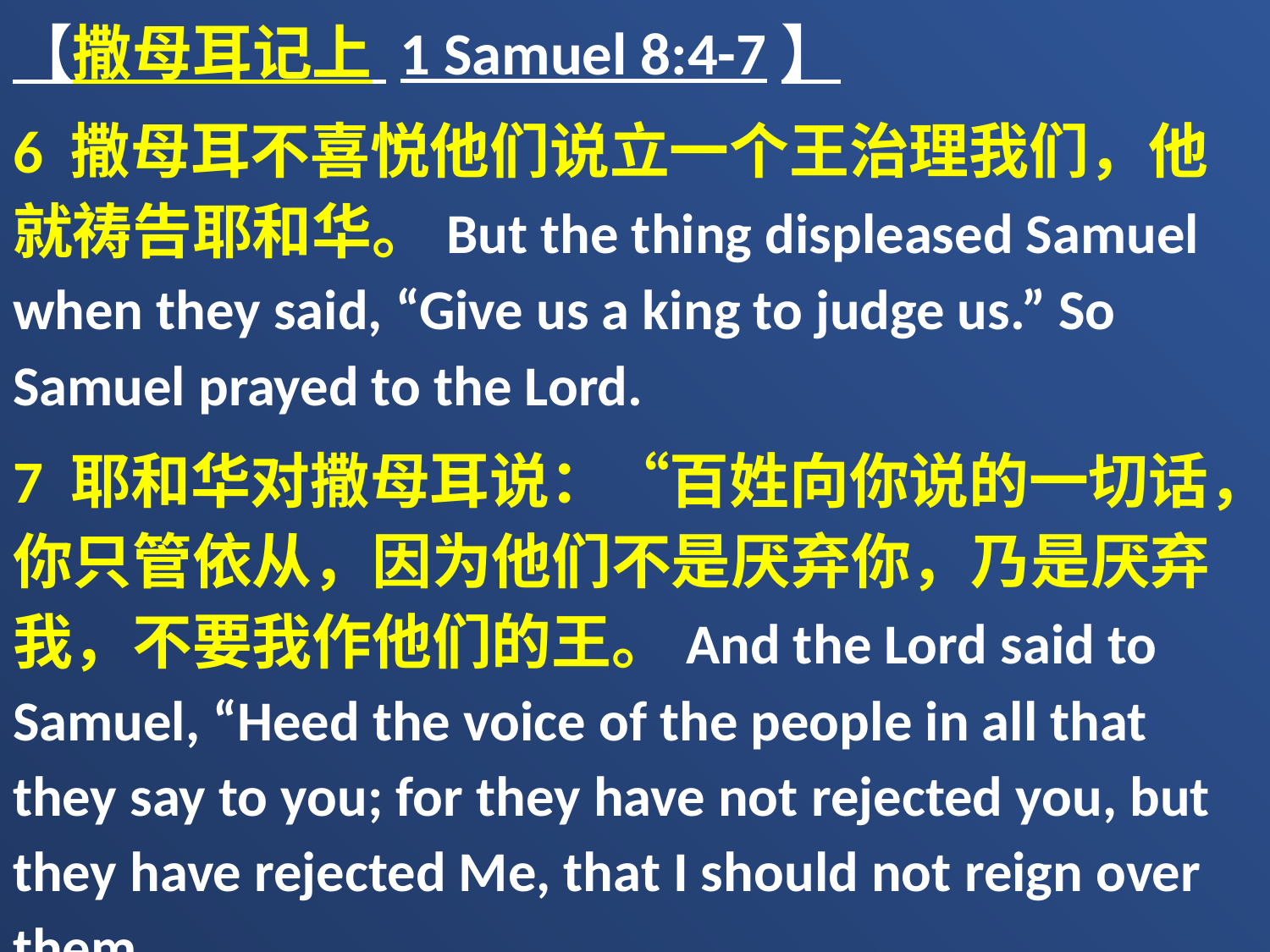

【撒母耳记上 1 Samuel 8:4-7】
6 撒母耳不喜悦他们说立一个王治理我们，他就祷告耶和华。But the thing displeased Samuel when they said, “Give us a king to judge us.” So Samuel prayed to the Lord.
7 耶和华对撒母耳说：“百姓向你说的一切话，你只管依从，因为他们不是厌弃你，乃是厌弃我，不要我作他们的王。And the Lord said to Samuel, “Heed the voice of the people in all that they say to you; for they have not rejected you, but they have rejected Me, that I should not reign over them.